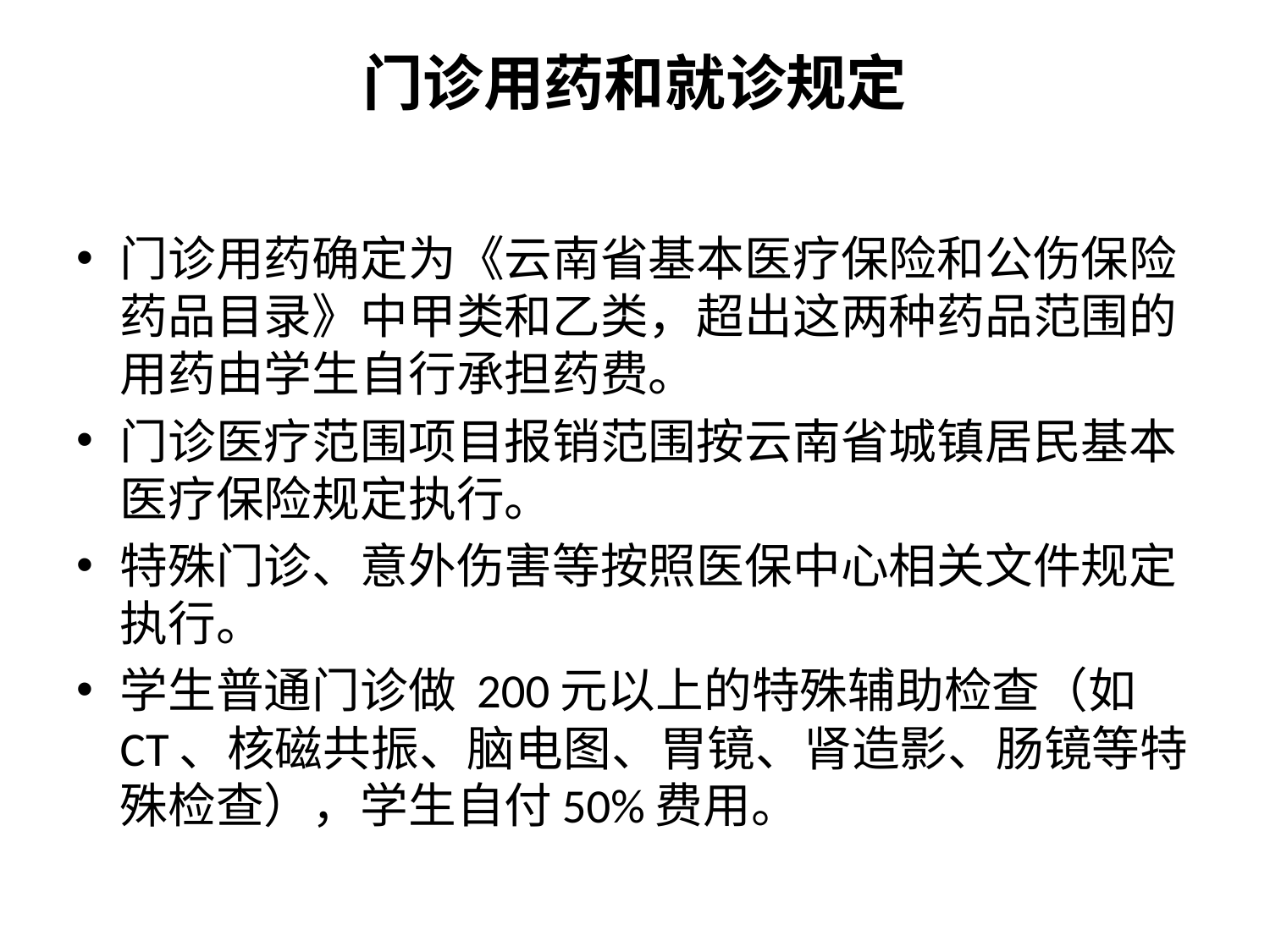

# 门诊用药和就诊规定
门诊用药确定为《云南省基本医疗保险和公伤保险药品目录》中甲类和乙类，超出这两种药品范围的用药由学生自行承担药费。
门诊医疗范围项目报销范围按云南省城镇居民基本医疗保险规定执行。
特殊门诊、意外伤害等按照医保中心相关文件规定执行。
学生普通门诊做 200元以上的特殊辅助检查（如CT、核磁共振、脑电图、胃镜、肾造影、肠镜等特殊检查），学生自付50%费用。